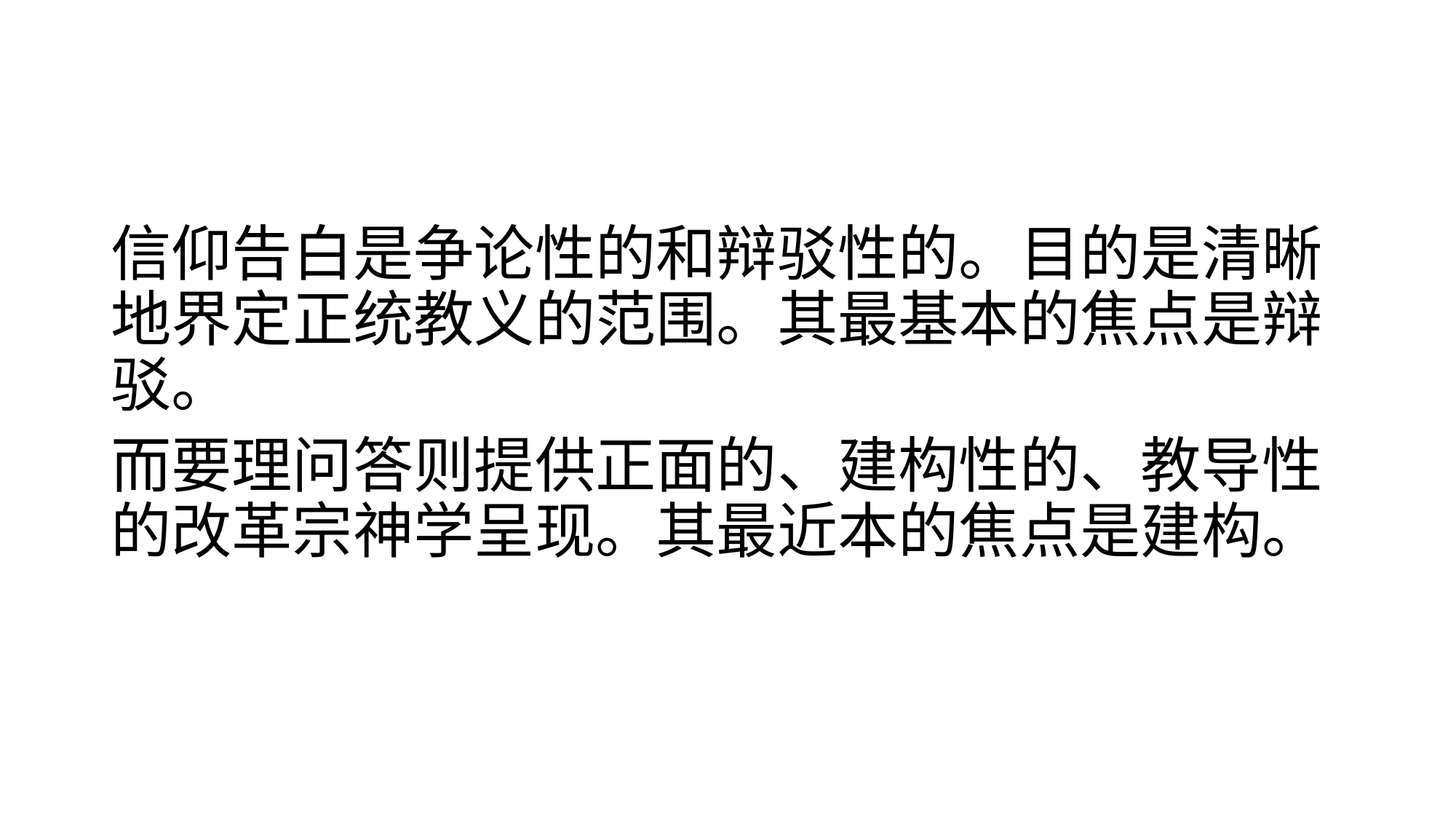

#
信仰告白是争论性的和辩驳性的。目的是清晰地界定正统教义的范围。其最基本的焦点是辩驳。
而要理问答则提供正面的、建构性的、教导性的改革宗神学呈现。其最近本的焦点是建构。